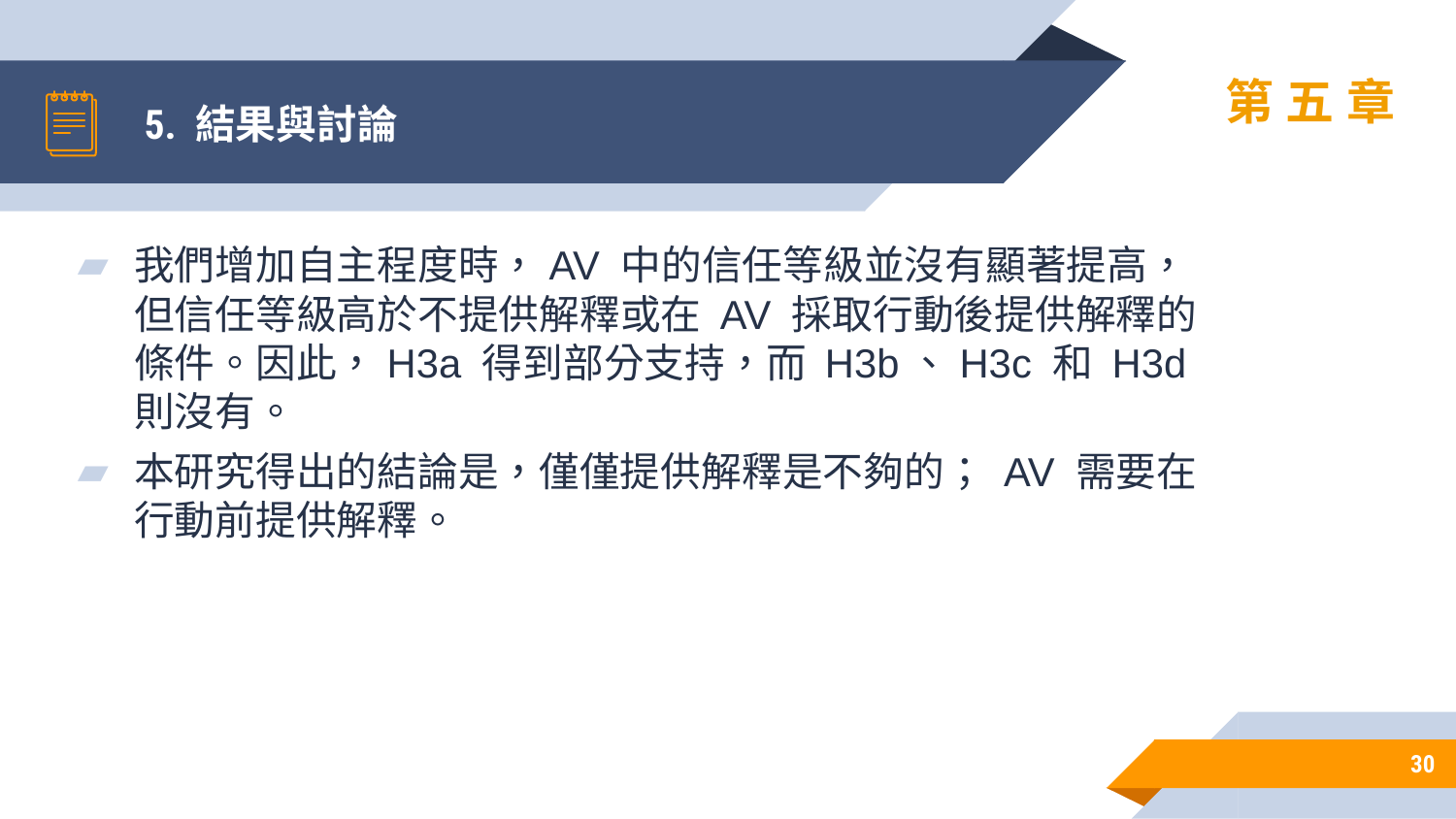

# 5. 結果與討論
第五章

我們增加自主程度時，AV 中的信任等級並沒有顯著提高，但信任等級高於不提供解釋或在 AV 採取行動後提供解釋的條件。因此，H3a 得到部分支持，而 H3b、H3c 和 H3d 則沒有。
本研究得出的結論是，僅僅提供解釋是不夠的； AV 需要在行動前提供解釋。
30